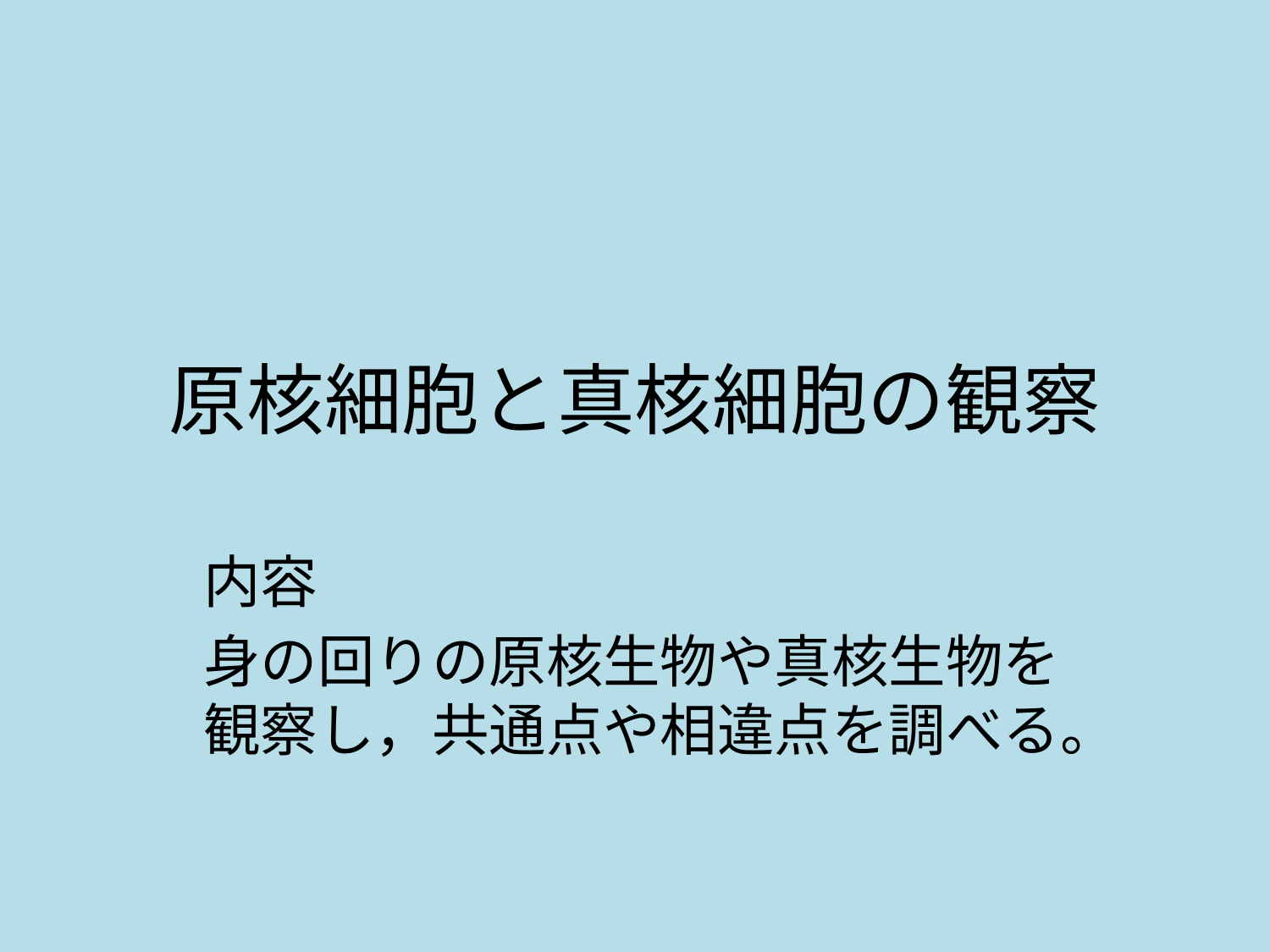

# 原核細胞と真核細胞の観察
内容
身の回りの原核生物や真核生物を観察し，共通点や相違点を調べる。